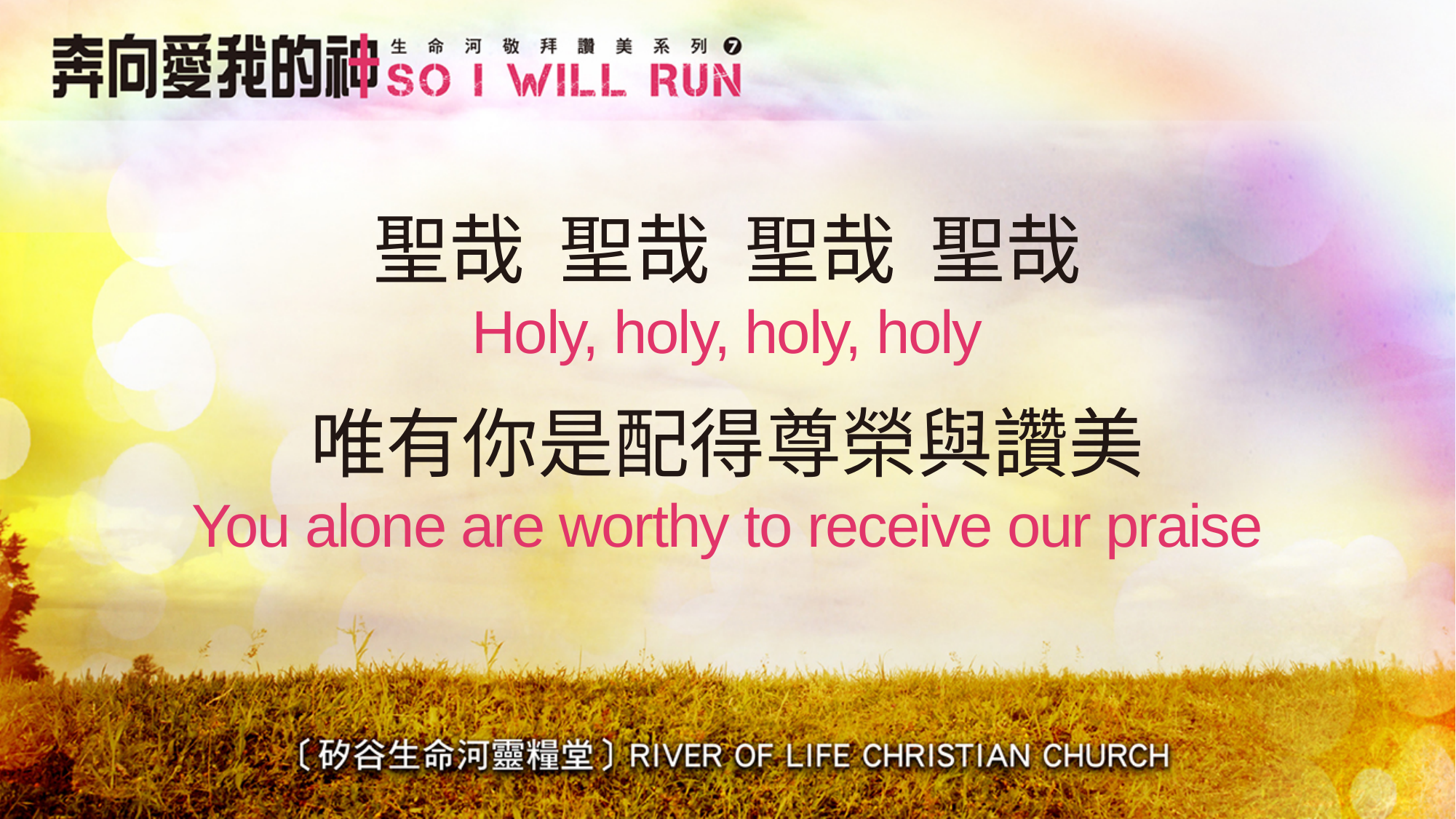

# 聖哉  聖哉  聖哉  聖哉 Holy, holy, holy, holy
唯有你是配得尊榮與讚美
You alone are worthy to receive our praise